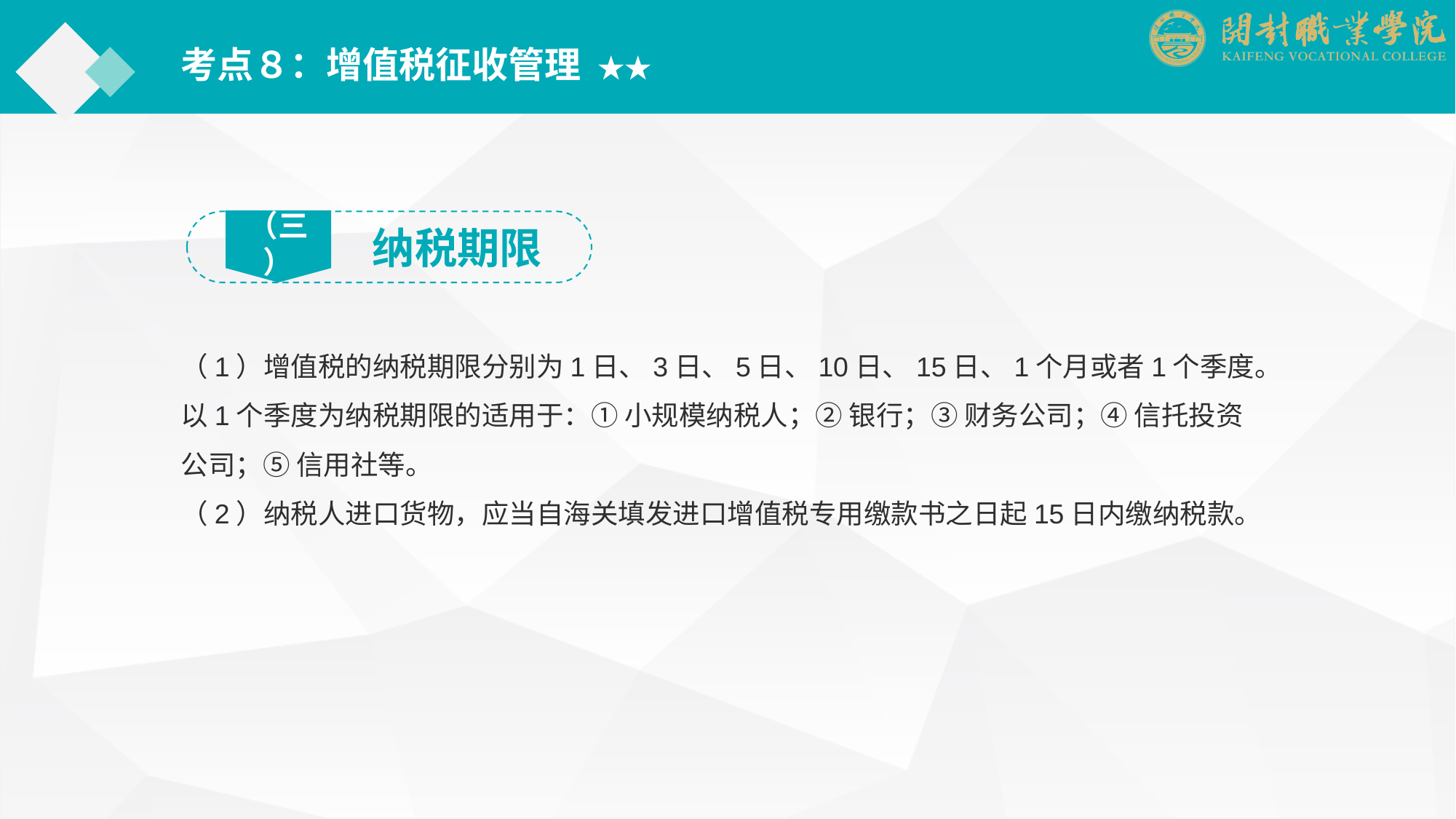

考点８：增值税征收管理  ★★
（三）

纳税期限
（1）增值税的纳税期限分别为1日、3日、5日、10日、15日、1个月或者1个季度。以1个季度为纳税期限的适用于：① 小规模纳税人；② 银行；③ 财务公司；④ 信托投资公司；⑤ 信用社等。
（2）纳税人进口货物，应当自海关填发进口增值税专用缴款书之日起15日内缴纳税款。